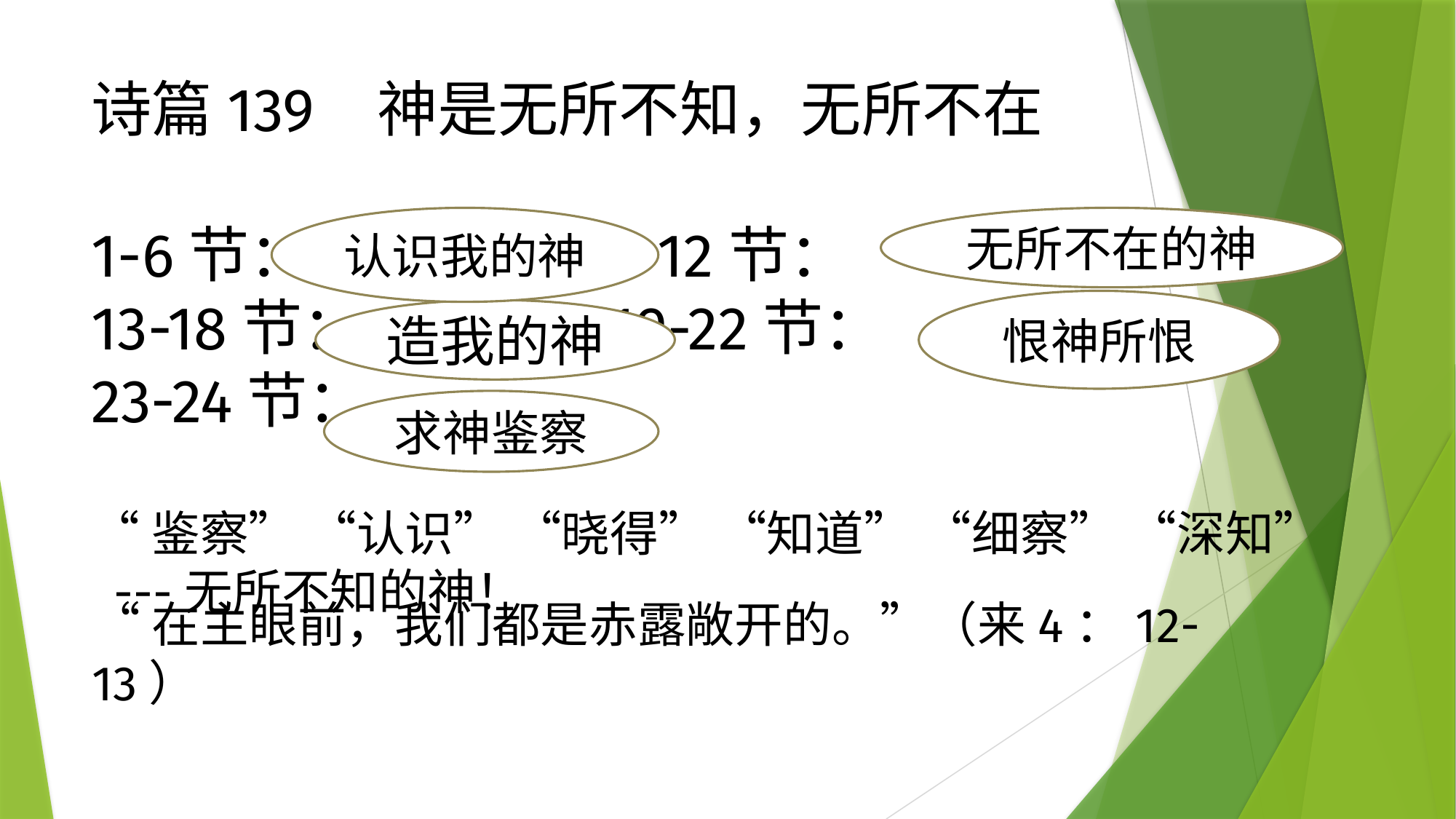

诗篇139   神是无所不知，无所不在

1-6节：                     7-12节：
13-18节：                 19-22节：
23-24节：

认识我的神
无所不在的神
恨神所恨
造我的神
求神鉴察
“鉴察” “认识” “晓得” “知道” “细察” “深知” ---无所不知的神！
“在主眼前，我们都是赤露敞开的。”（来4：12-13）